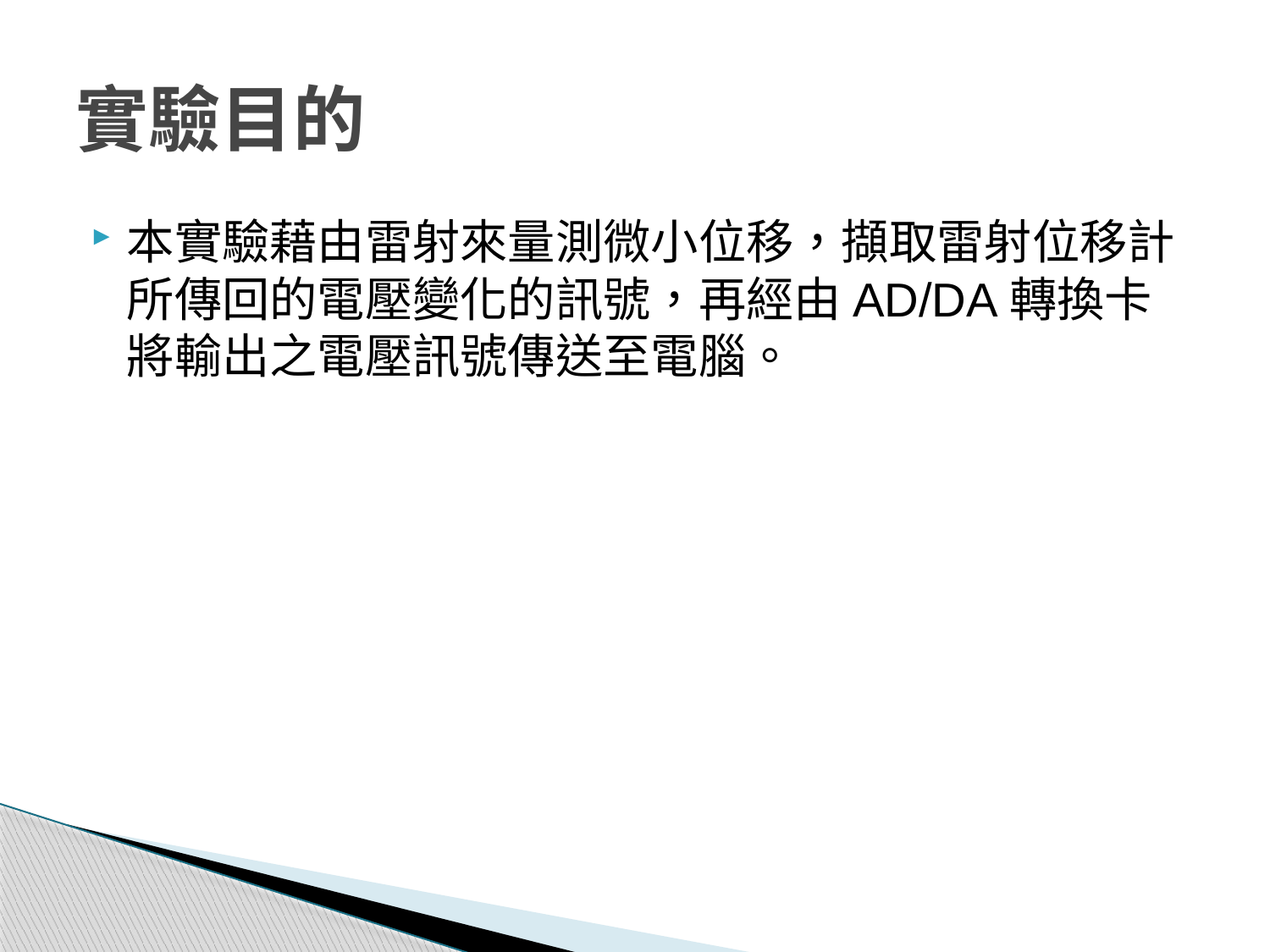

# 實驗目的
本實驗藉由雷射來量測微小位移，擷取雷射位移計所傳回的電壓變化的訊號，再經由AD/DA轉換卡將輸出之電壓訊號傳送至電腦。